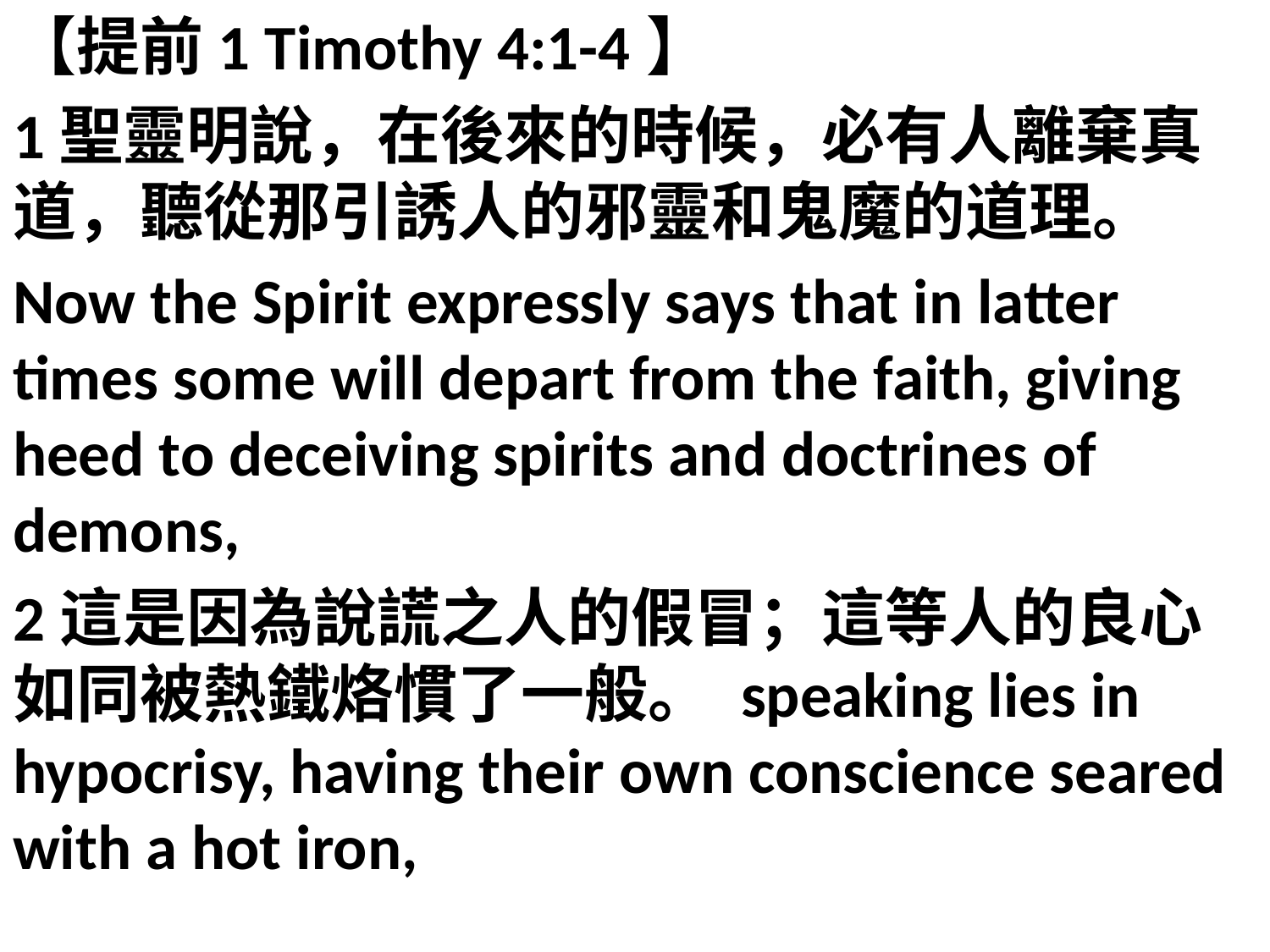

【提前1 Timothy 4:1-4】
1聖靈明說，在後來的時候，必有人離棄真道，聽從那引誘人的邪靈和鬼魔的道理。
Now the Spirit expressly says that in latter times some will depart from the faith, giving heed to deceiving spirits and doctrines of demons,
2這是因為說謊之人的假冒；這等人的良心如同被熱鐵烙慣了一般。 speaking lies in hypocrisy, having their own conscience seared with a hot iron,